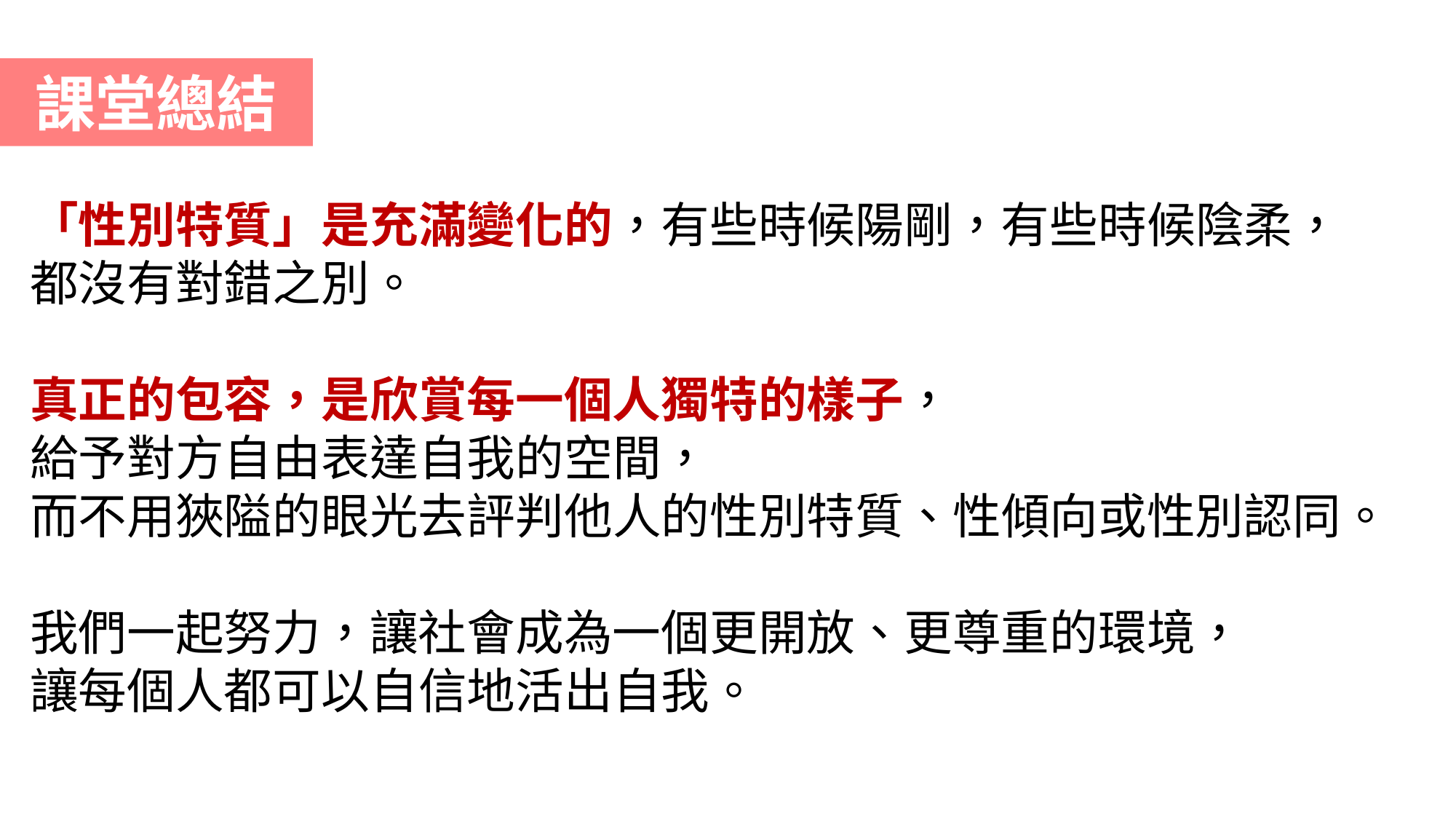

課堂總結
「性別特質」是充滿變化的，有些時候陽剛，有些時候陰柔，
都沒有對錯之別。

真正的包容，是欣賞每一個人獨特的樣子，
給予對方自由表達自我的空間，
而不用狹隘的眼光去評判他人的性別特質、性傾向或性別認同。

我們一起努力，讓社會成為一個更開放、更尊重的環境，
讓每個人都可以自信地活出自我。